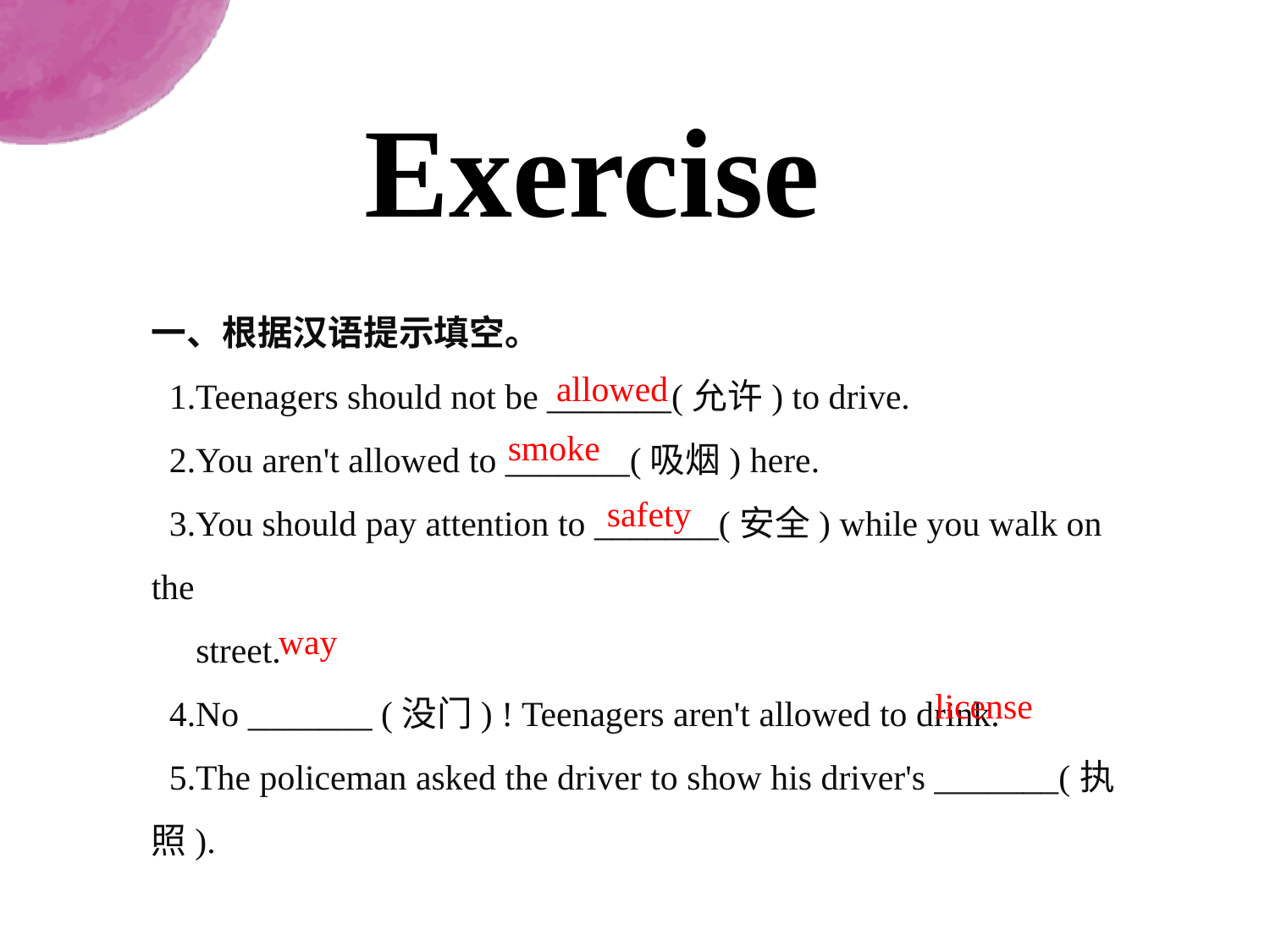

Exercise
一、根据汉语提示填空。
  1.Teenagers should not be _______(允许) to drive.
  2.You aren't allowed to _______(吸烟) here.
  3.You should pay attention to _______(安全) while you walk on the
     street.
  4.No _______ (没门) ! Teenagers aren't allowed to drink.
  5.The policeman asked the driver to show his driver's _______(执照).
allowed
smoke
safety
way
license